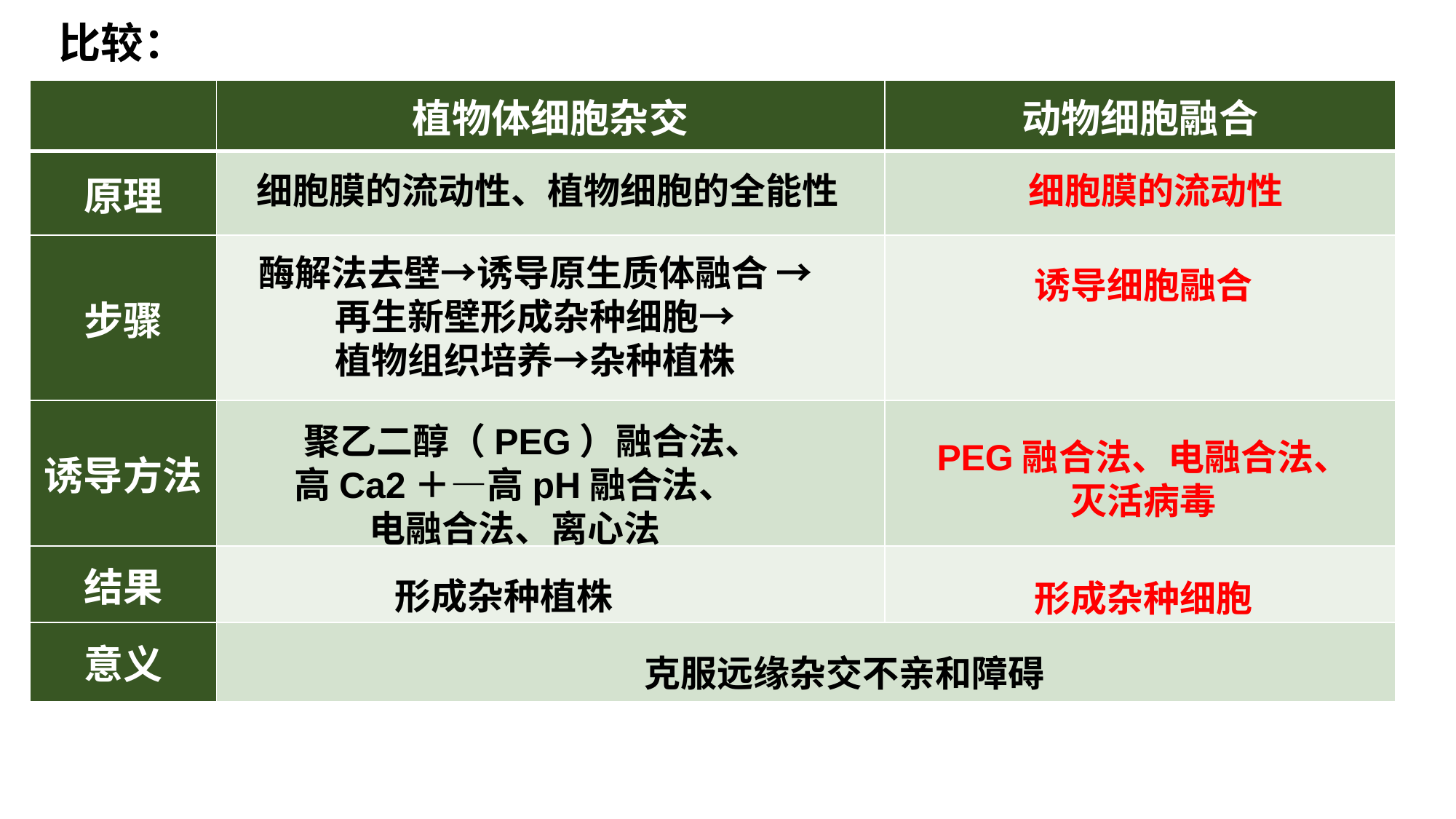

比较：
|  | 植物体细胞杂交 | 动物细胞融合 |
| --- | --- | --- |
| 原理 |  |  |
| 步骤 |  |  |
| 诱导方法 |  |  |
| 结果 |  |  |
| 意义 |  |  |
细胞膜的流动性、植物细胞的全能性
细胞膜的流动性
酶解法去壁→诱导原生质体融合 →再生新壁形成杂种细胞→
植物组织培养→杂种植株
诱导细胞融合
聚乙二醇（PEG）融合法、高Ca2＋—高pH融合法、电融合法、离心法
PEG融合法、电融合法、灭活病毒
形成杂种植株
形成杂种细胞
克服远缘杂交不亲和障碍